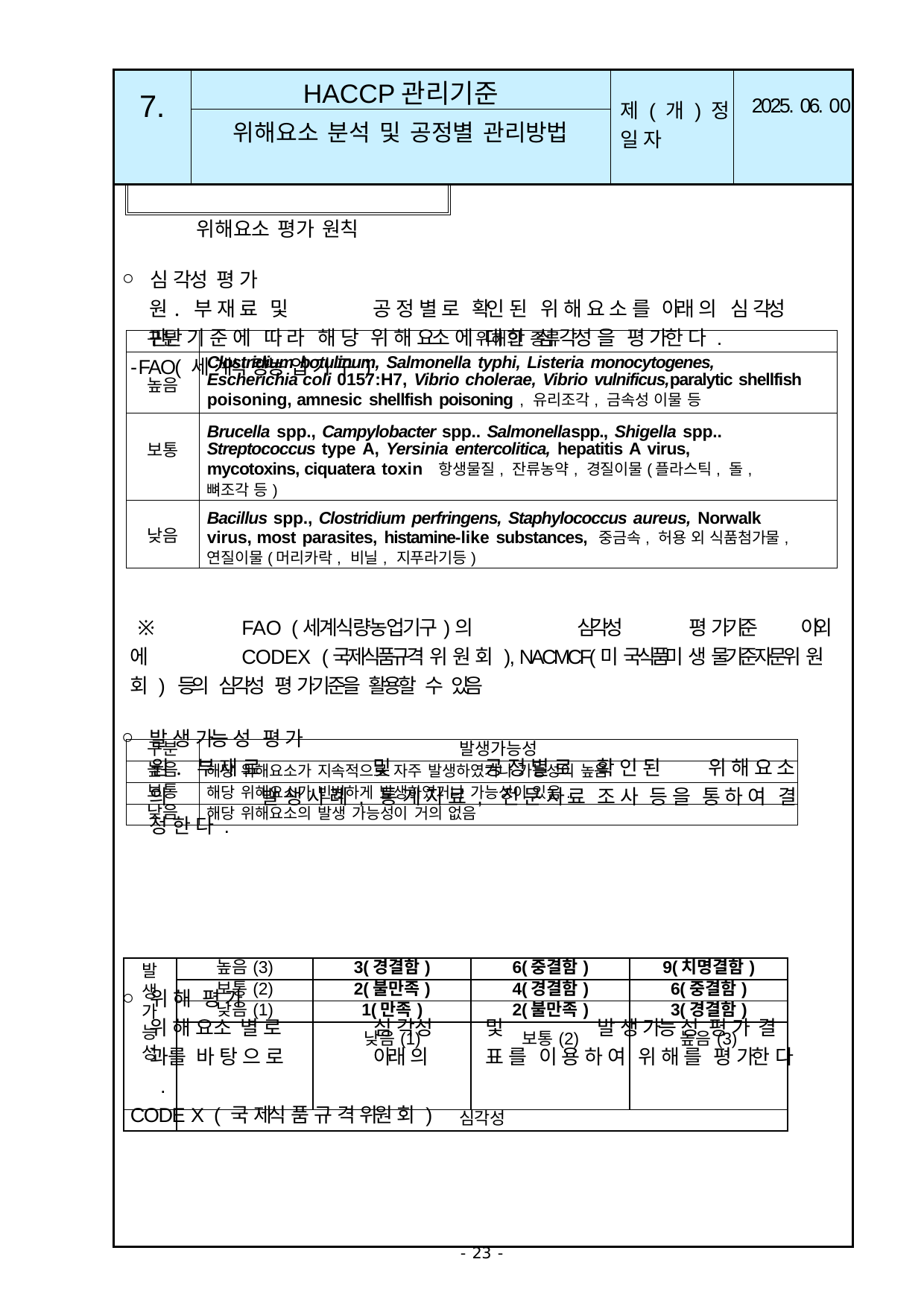

| 7. | HACCP관리기준 | 제 ( 개 ) 정 일 자 | 2025. 06. 00 |
| --- | --- | --- | --- |
|  | 위해요소 분석 및 공정별 관리방법 |  |  |
| 위해요소 평가 원칙 심 각성 평 가 원 ․ 부 재 료 및 공 정 별 로 확인 된 위 해 요 소 를 아래 의 심 각성 판단 기 준 에 따 라 해 당 위 해 요소 에 대 한 심 각성 을 평 가한 다 . -FAO( 세 계식 량농 업 기 구 ) ※ FAO (세계식량농업기구)의 심각성 평 가기준 이외 에 CODEX (국제식품규격 위 원 회 ), NACMCF(미 국식품미 생 물기준자문위 원 회 ) 등의 심각성 평 가기준을 활용할 수 있음 발 생 가능 성 평 가 원 ․ 부 재 료 및 공 정 별 로 확 인 된 위 해 요 소 의 발 생 사 례 , 통 계 자 료 , 전 문 자 료 조 사 등 을 통 하 여 결 정 한 다 . 위 해 평 가 위 해 요소 별 로 심 각성 및 발 생 가능 성 평 가 결 과를 바 탕 으 로 아래 의 표 를 이 용 하 여 위 해 를 평 가한 다 . CODE X ( 국 제식 품 규 격 위원 회 ) |  |  |  |

| 구분 | 위해의 종류 |
| --- | --- |
| 높음 | Clostridium botulinum, Salmonella typhi, Listeria monocytogenes, Escherichia coli 0157:H7, Vibrio cholerae, Vibrio vulnificus,paralytic shellfish poisoning, amnesic shellfish poisoning , 유리조각, 금속성 이물 등 |
| 보통 | Brucella spp., Campylobacter spp.. Salmonellaspp., Shigella spp.. Streptococcus type A, Yersinia entercolitica, hepatitis A virus, mycotoxins, ciquatera toxin 항생물질, 잔류농약, 경질이물(플라스틱, 돌, 뼈조각 등) |
| 낮음 | Bacillus spp., Clostridium perfringens, Staphylococcus aureus, Norwalk virus, most parasites, histamine-like substances, 중금속, 허용 외 식품첨가물, 연질이물(머리카락, 비닐, 지푸라기등) |
| 구분 | 발생가능성 |
| --- | --- |
| 높음 | 해당 위해요소가 지속적으로 자주 발생하였거나 가능성이 높음 |
| 보통 | 해당 위해요소가 빈번하게 발생하였거나 가능성이 있음. |
| 낮음 | 해당 위해요소의 발생 가능성이 거의 없음 |
| 발 생 가 능 성 | 높음(3) | 3(경결함) | 6(중결함) | 9(치명결함) |
| --- | --- | --- | --- | --- |
|  | 보통(2) | 2(불만족) | 4(경결함) | 6(중결함) |
|  | 낮음(1) | 1(만족) | 2(불만족) | 3(경결함) |
|  |  | 낮음(1) | 보통(2) | 높음(3) |
|  | 심각성 |  |  |  |
- 23 -